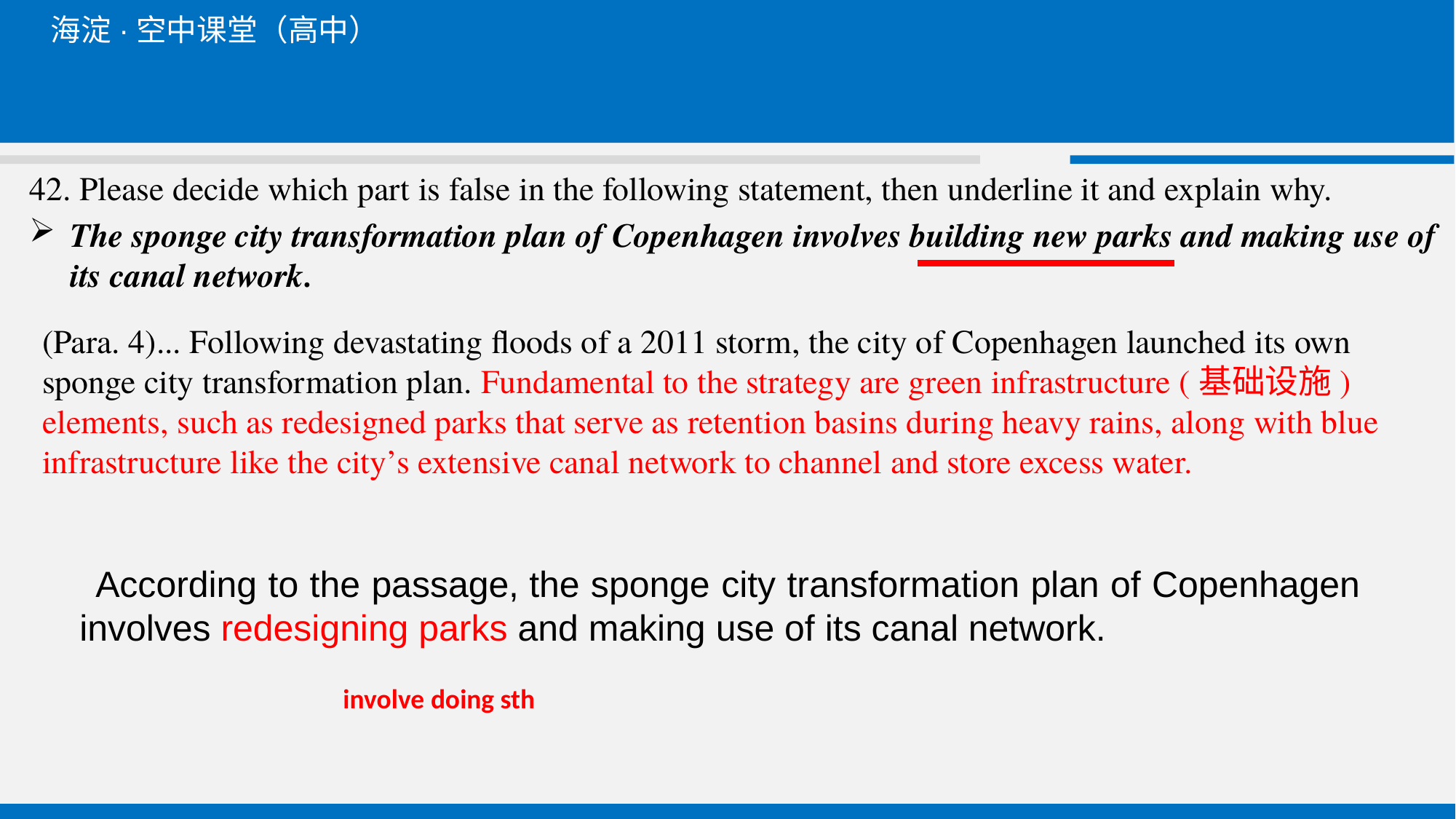

42. Please decide which part is false in the following statement, then underline it and explain why.
The sponge city transformation plan of Copenhagen involves building new parks and making use of its canal network.
(Para. 4)... Following devastating floods of a 2011 storm, the city of Copenhagen launched its own sponge city transformation plan. Fundamental to the strategy are green infrastructure (基础设施) elements, such as redesigned parks that serve as retention basins during heavy rains, along with blue infrastructure like the city’s extensive canal network to channel and store excess water.

According to the passage, the sponge city transformation plan of Copenhagen involves redesigning parks and making use of its canal network.
involve doing sth